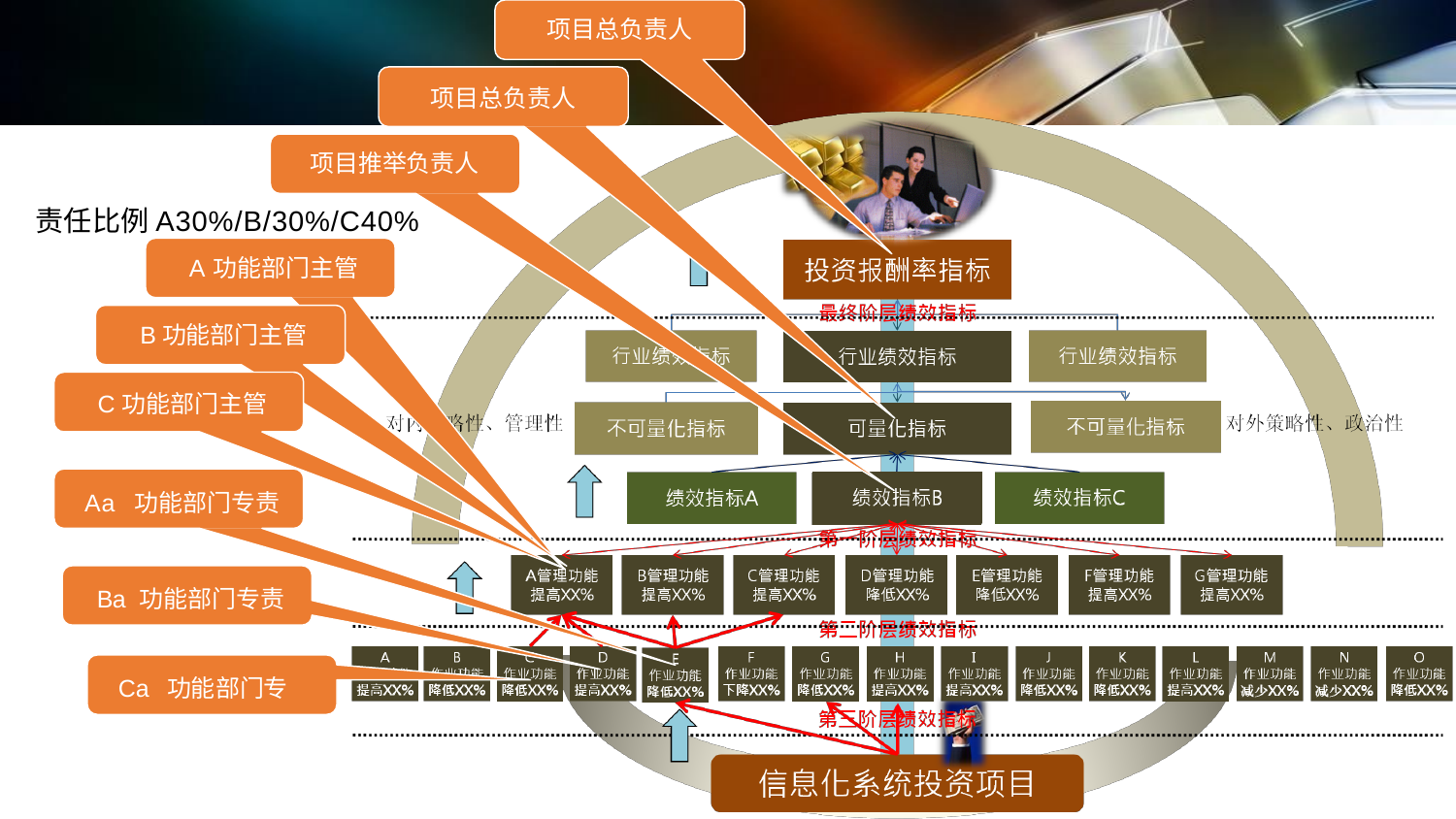

项目总负责人

项目总负责人

项目推举负责人
责任比例A30%/B/30%/C40%
A功能部门主管

B功能部门主管

C功能部门主管

Aa 功能部门专责
Ba 功能部门专责 Ca 功能部门专责